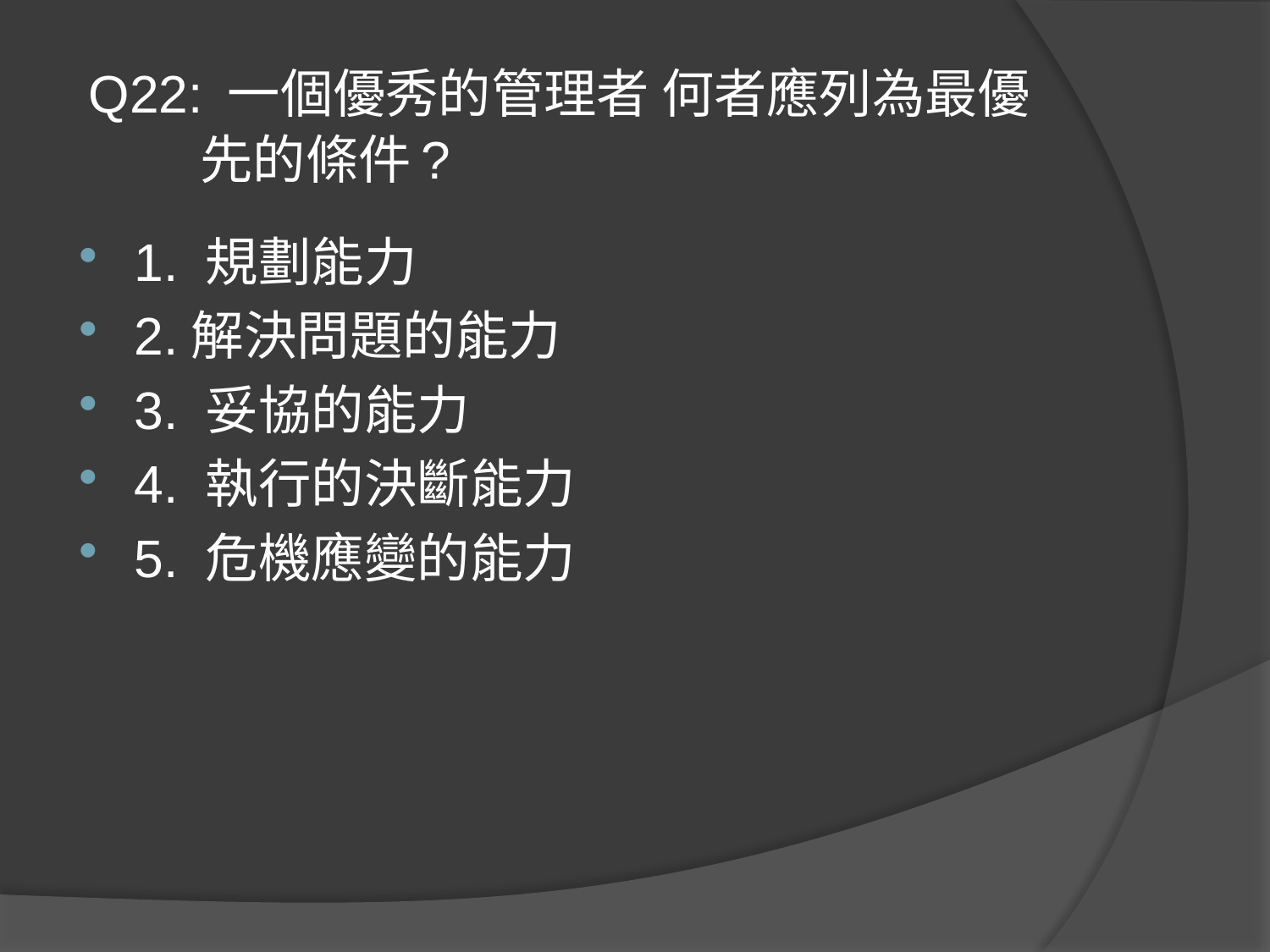

# Q22: 一個優秀的管理者 何者應列為最優 先的條件?
1. 規劃能力
2.解決問題的能力
3. 妥協的能力
4. 執行的決斷能力
5. 危機應變的能力